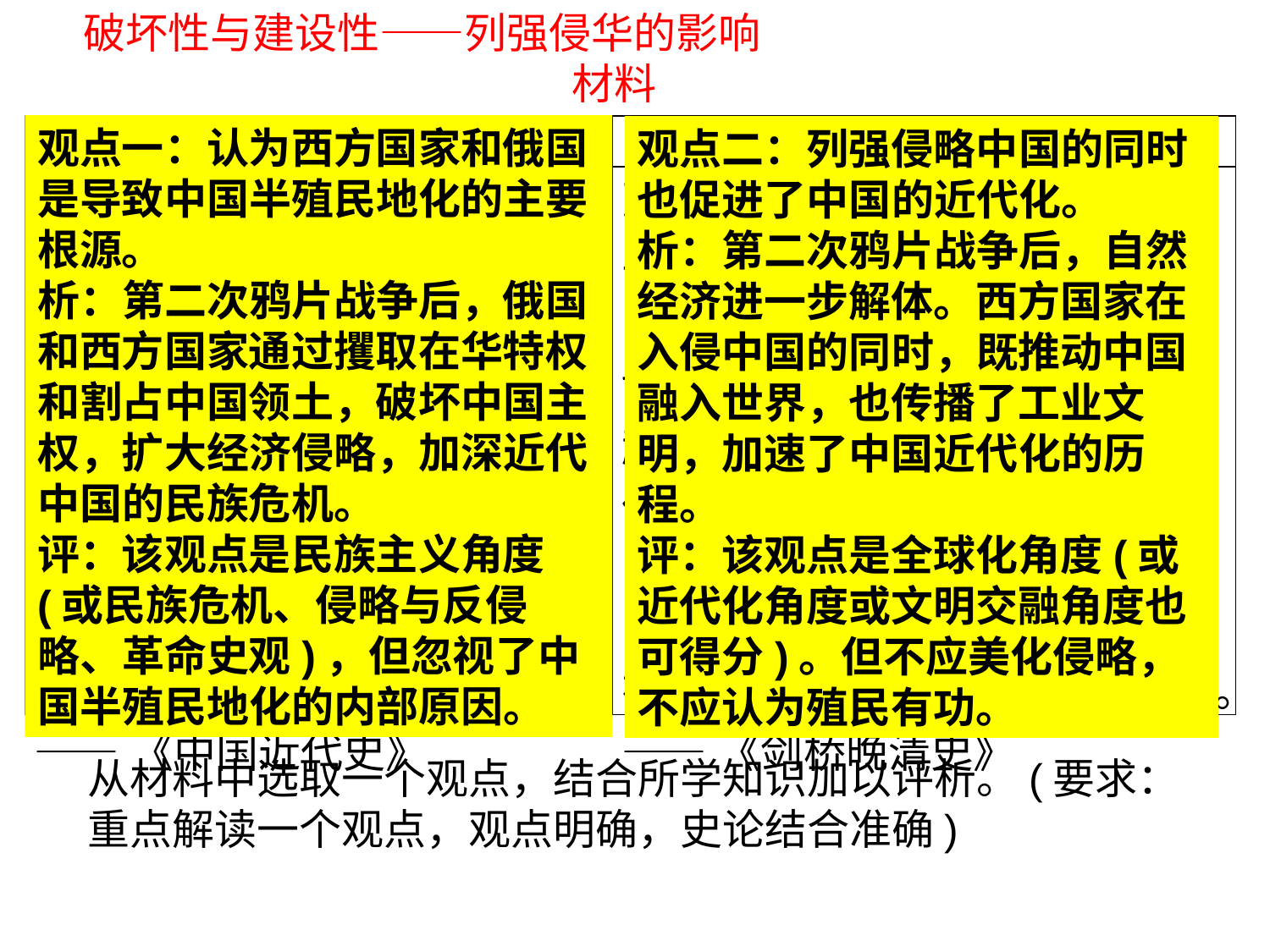

破坏性与建设性——列强侵华的影响材料
观点一：认为西方国家和俄国是导致中国半殖民地化的主要根源。析：第二次鸦片战争后，俄国和西方国家通过攫取在华特权和割占中国领土，破坏中国主权，扩大经济侵略，加深近代中国的民族危机。评：该观点是民族主义角度(或民族危机、侵略与反侵略、革命史观)，但忽视了中国半殖民地化的内部原因。
| 徐中约 | 费正清 |
| --- | --- |
| 英法联军之役后西方国家通过建立条约口岸和扩展商务，争夺贸易利益和经济特权，俄国人则既强调贸易收益也强调取得领土。从南、北而来的这两股推进势力，构成了一种钳形活动，掐住清王朝。在随后的一个世纪里，西方和俄国是影响中国的两个主要根源。 ——《中国近代史》 | 到了1860年代初期，外国商人与外国势力因各种有利条件使中国的贸易与世界市场的关系更密切，也随世界市场的荣枯兴衰而起伏。外国人因为有治外法权的保护，得以跻身这个帝国的统治阶层。若说这样的结果是把中国当殖民地来剥削，不如说外国人有幸参加了中国企图西化的过程。 ——《剑桥晚清史》 |
观点二：列强侵略中国的同时也促进了中国的近代化。析：第二次鸦片战争后，自然经济进一步解体。西方国家在入侵中国的同时，既推动中国融入世界，也传播了工业文明，加速了中国近代化的历程。评：该观点是全球化角度(或近代化角度或文明交融角度也可得分)。但不应美化侵略，不应认为殖民有功。
从材料中选取一个观点，结合所学知识加以评析。(要求：重点解读一个观点，观点明确，史论结合准确)